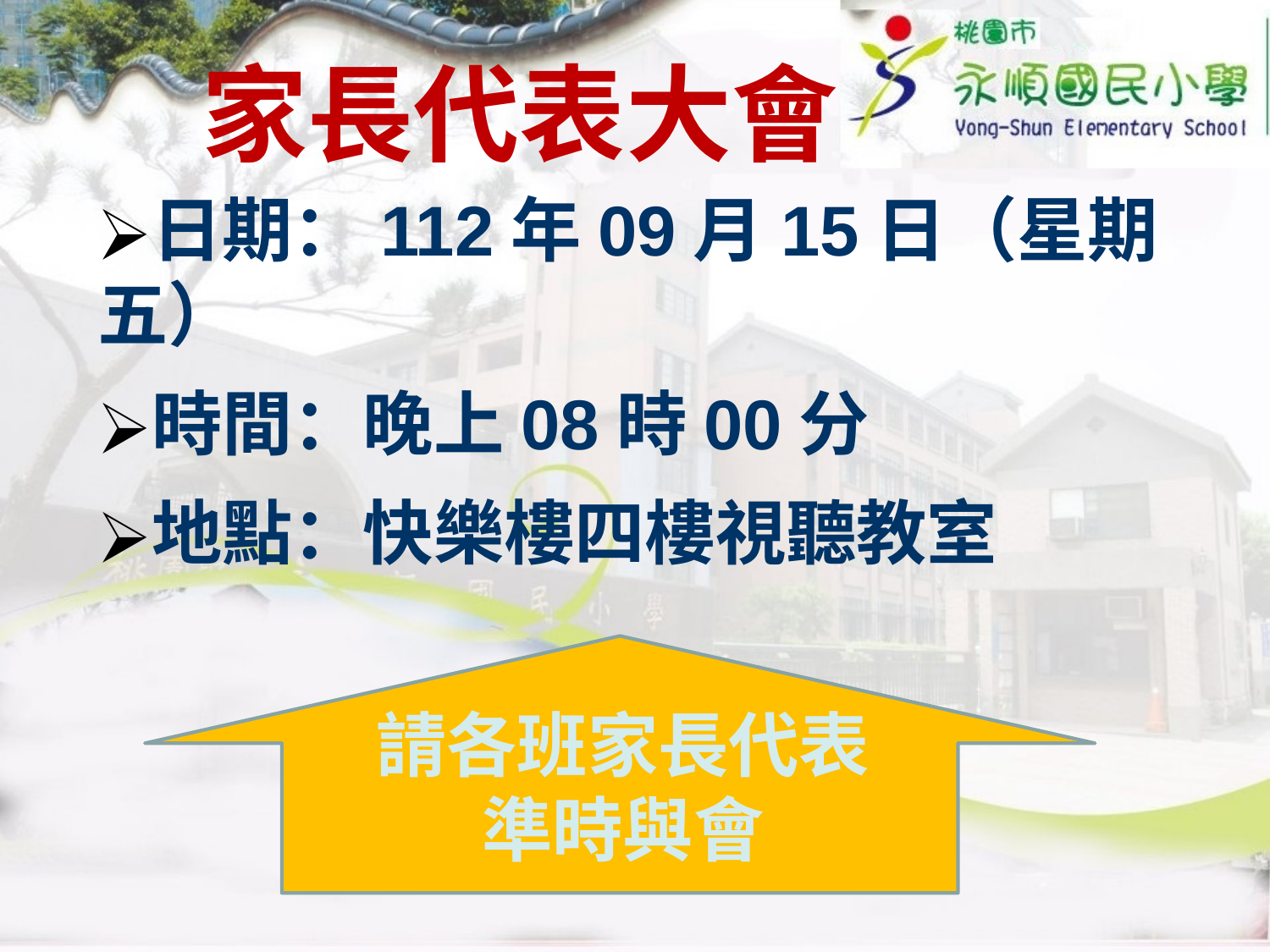

# 家長代表大會
日期：112年09月15日（星期五）
時間：晚上08時00分
地點：快樂樓四樓視聽教室

請各班家長代表
準時與會